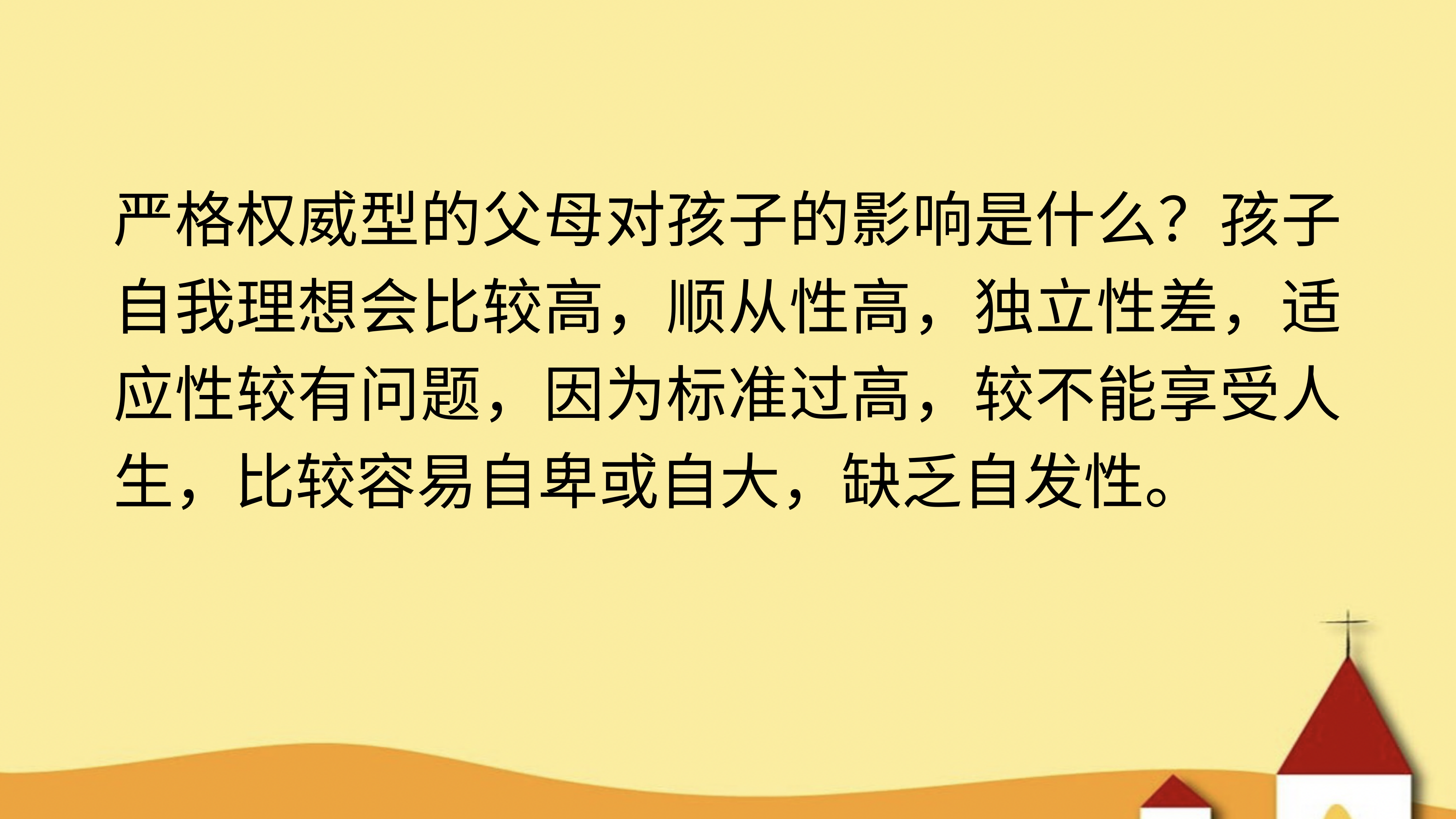

#
严格权威型的父母对孩子的影响是什么？孩子自我理想会比较高，顺从性高，独立性差，适应性较有问题，因为标准过高，较不能享受人生，比较容易自卑或自大，缺乏自发性。